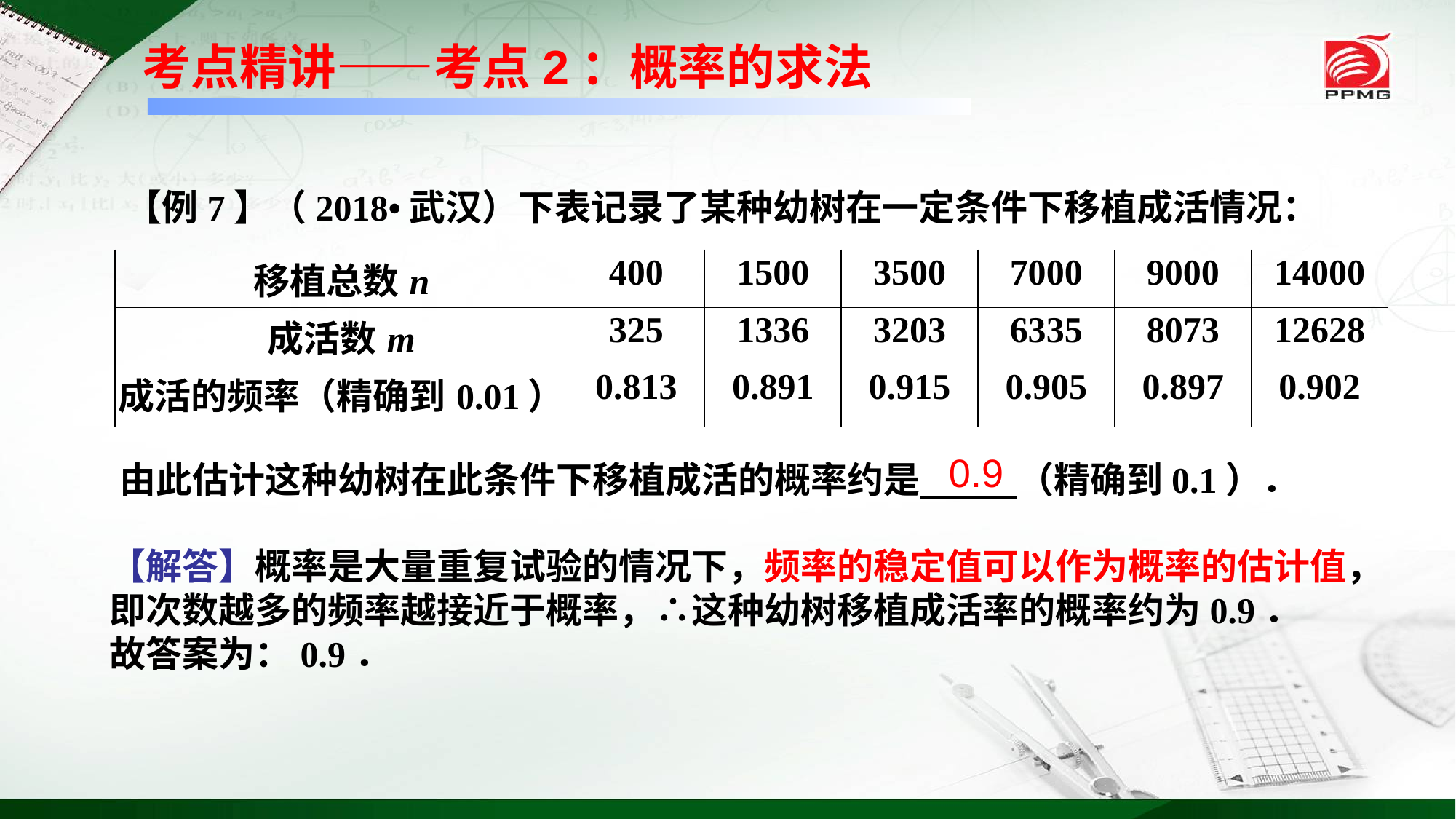

考点精讲——考点2：概率的求法

【例7】（2018•武汉）下表记录了某种幼树在一定条件下移植成活情况：
| 移植总数n | 400 | 1500 | 3500 | 7000 | 9000 | 14000 |
| --- | --- | --- | --- | --- | --- | --- |
| 成活数m | 325 | 1336 | 3203 | 6335 | 8073 | 12628 |
| 成活的频率（精确到0.01） | 0.813 | 0.891 | 0.915 | 0.905 | 0.897 | 0.902 |
0.9
由此估计这种幼树在此条件下移植成活的概率约是　   　（精确到0.1）．
【解答】概率是大量重复试验的情况下，频率的稳定值可以作为概率的估计值，即次数越多的频率越接近于概率，∴这种幼树移植成活率的概率约为0.9．
故答案为：0.9．